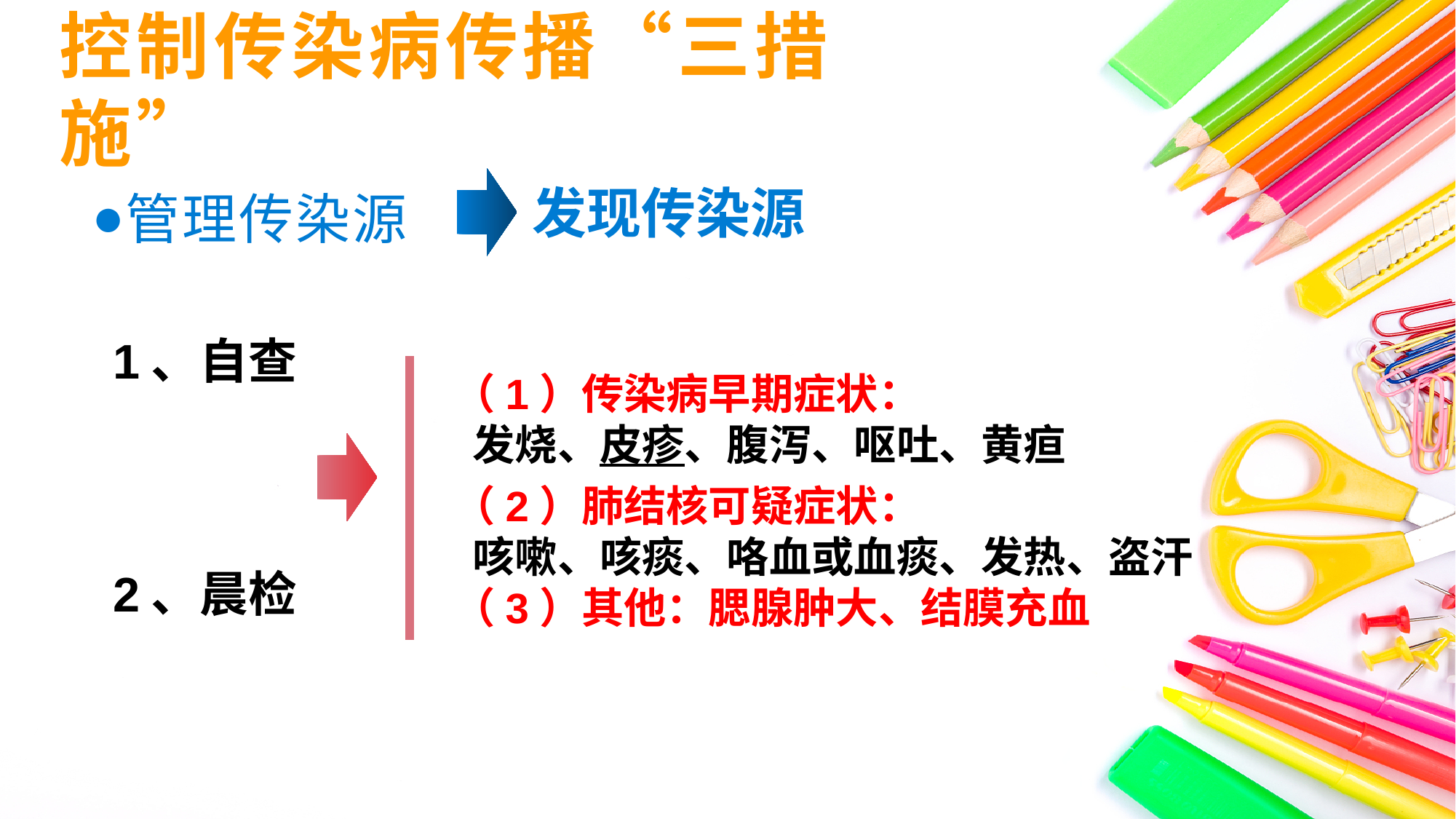

# 控制传染病传播“三措施”
管理传染源

发现传染源
1、自查

2、晨检
（1）传染病早期症状：
 发烧、皮疹、腹泻、呕吐、黄疸
（2）肺结核可疑症状：
 咳嗽、咳痰、咯血或血痰、发热、盗汗
（3）其他：腮腺肿大、结膜充血